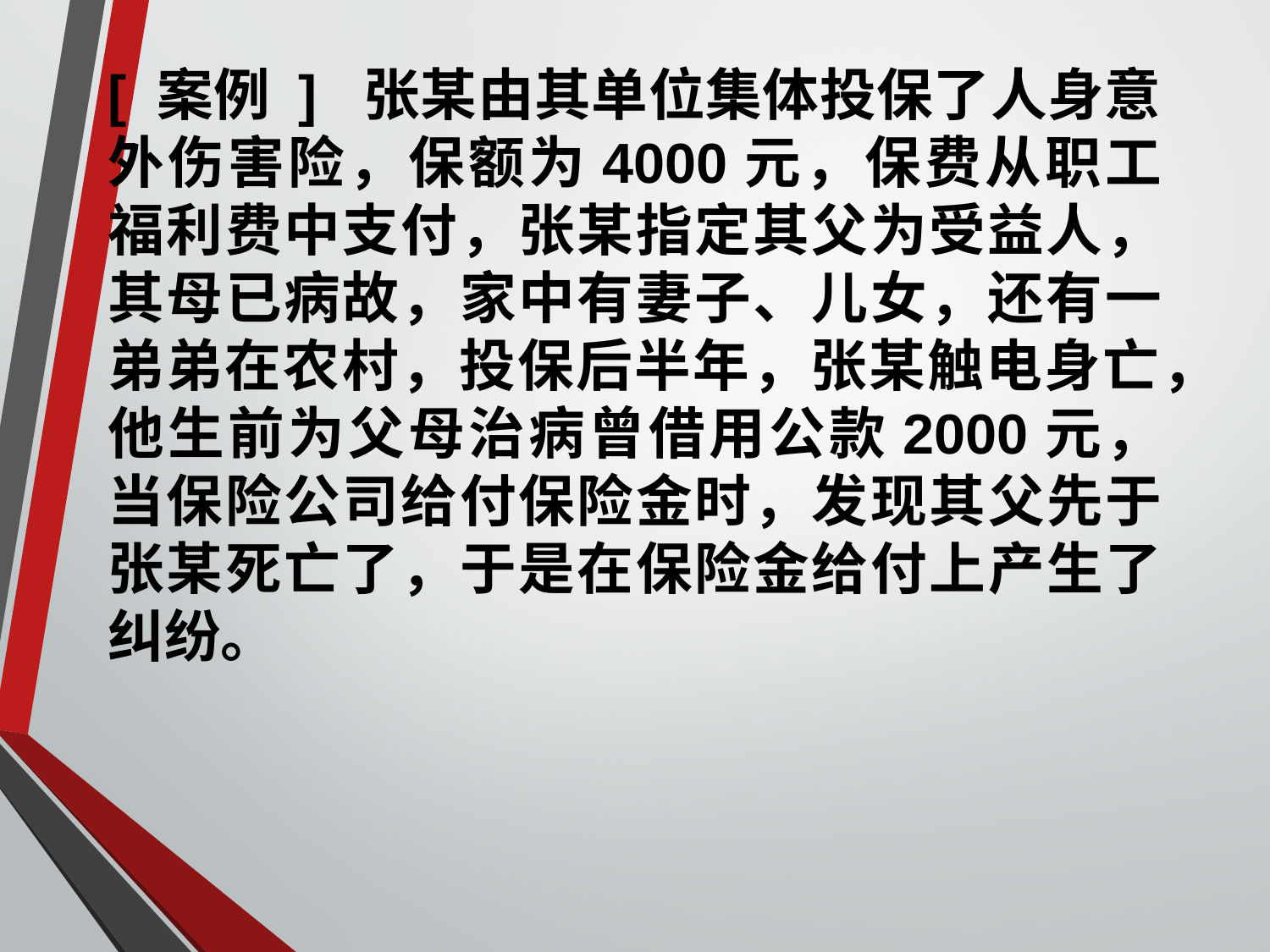

[ 案例 ]  张某由其单位集体投保了人身意外伤害险，保额为4000元，保费从职工福利费中支付，张某指定其父为受益人，其母已病故，家中有妻子、儿女，还有一弟弟在农村，投保后半年，张某触电身亡，他生前为父母治病曾借用公款2000元，当保险公司给付保险金时，发现其父先于张某死亡了，于是在保险金给付上产生了纠纷。